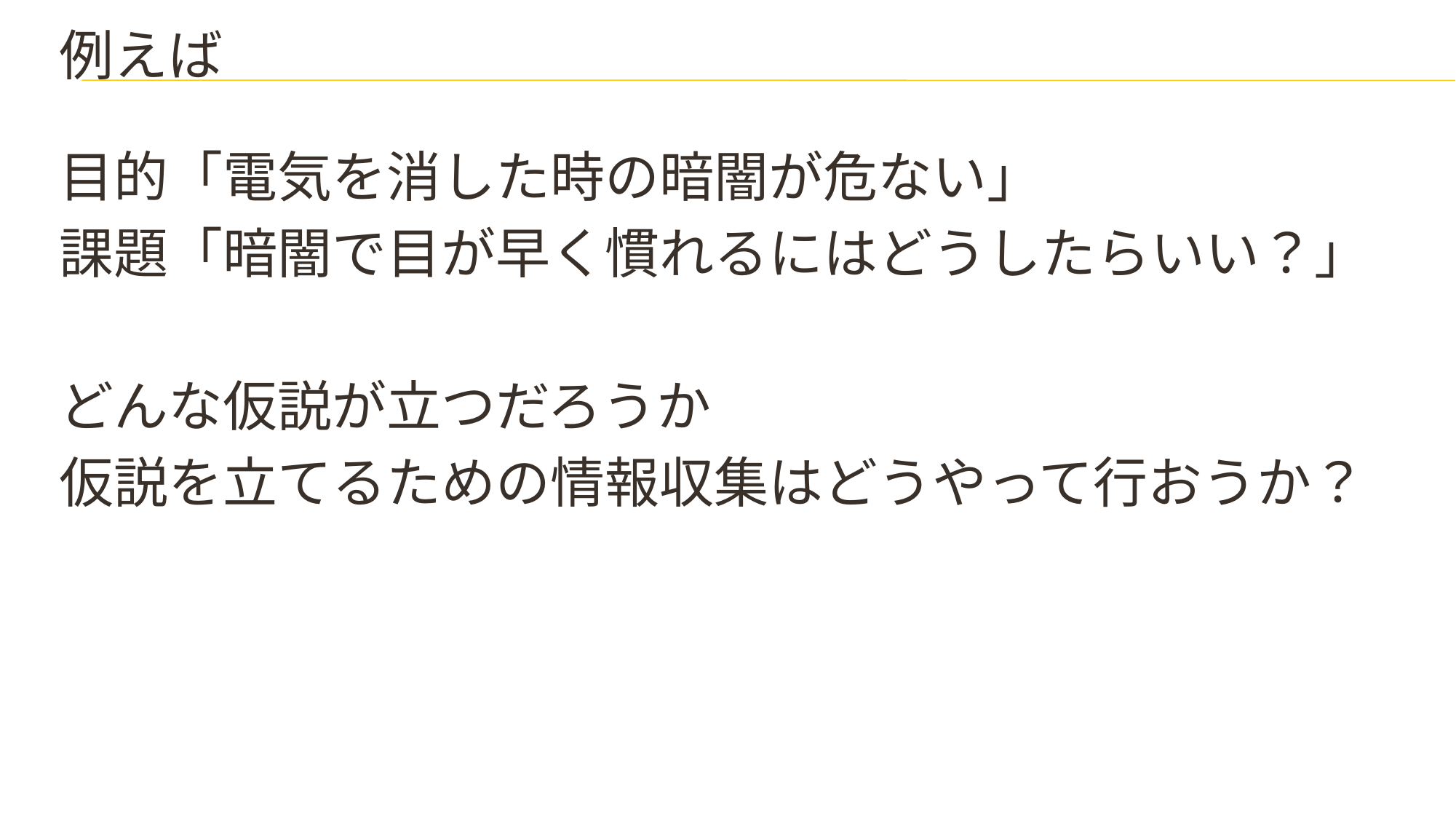

# 例えば
目的「電気を消した時の暗闇が危ない」
課題「暗闇で目が早く慣れるにはどうしたらいい？」

どんな仮説が立つだろうか
仮説を立てるための情報収集はどうやって行おうか？